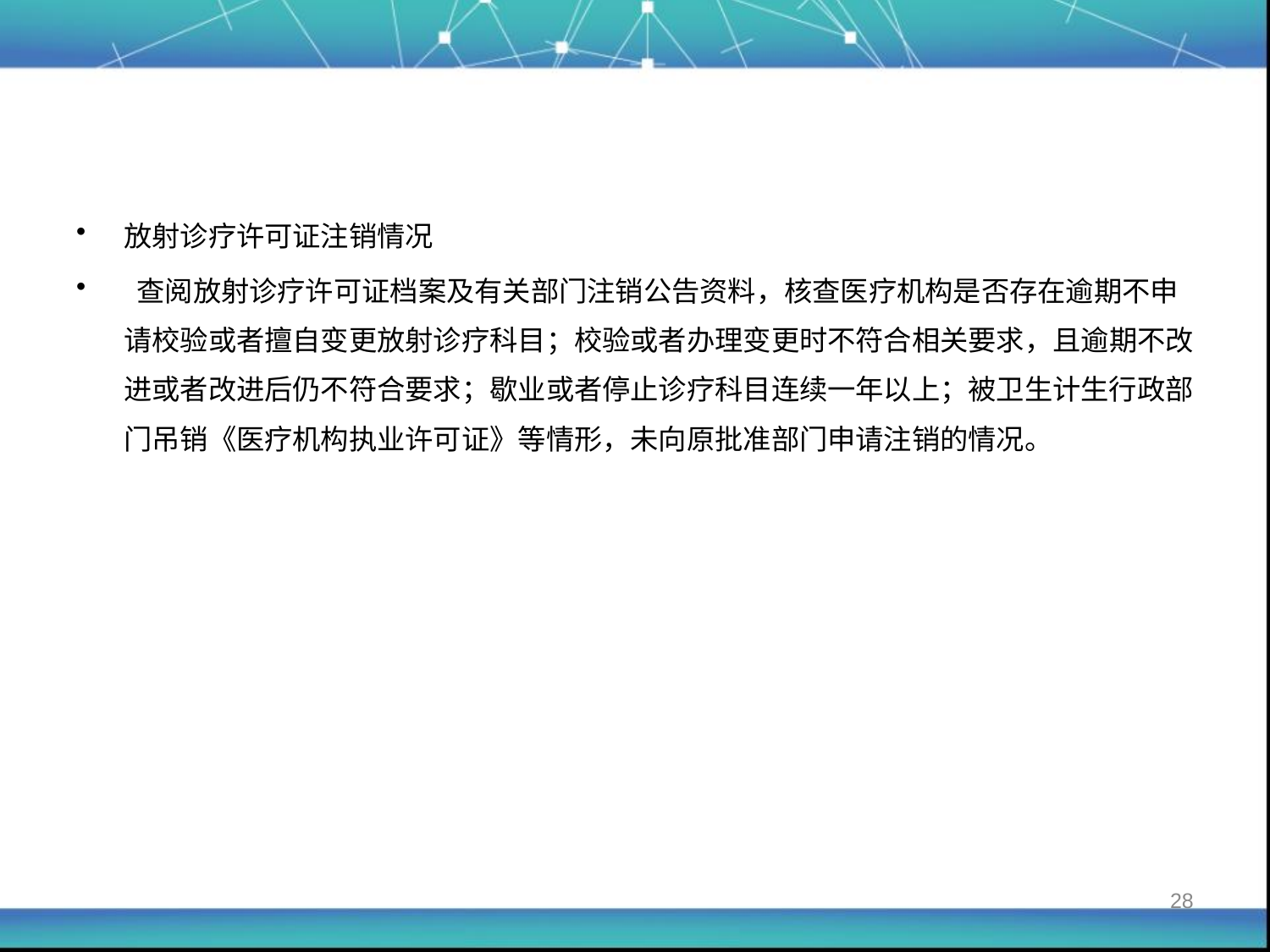

#
放射诊疗许可证注销情况
 查阅放射诊疗许可证档案及有关部门注销公告资料，核查医疗机构是否存在逾期不申请校验或者擅自变更放射诊疗科目；校验或者办理变更时不符合相关要求，且逾期不改进或者改进后仍不符合要求；歇业或者停止诊疗科目连续一年以上；被卫生计生行政部门吊销《医疗机构执业许可证》等情形，未向原批准部门申请注销的情况。

28